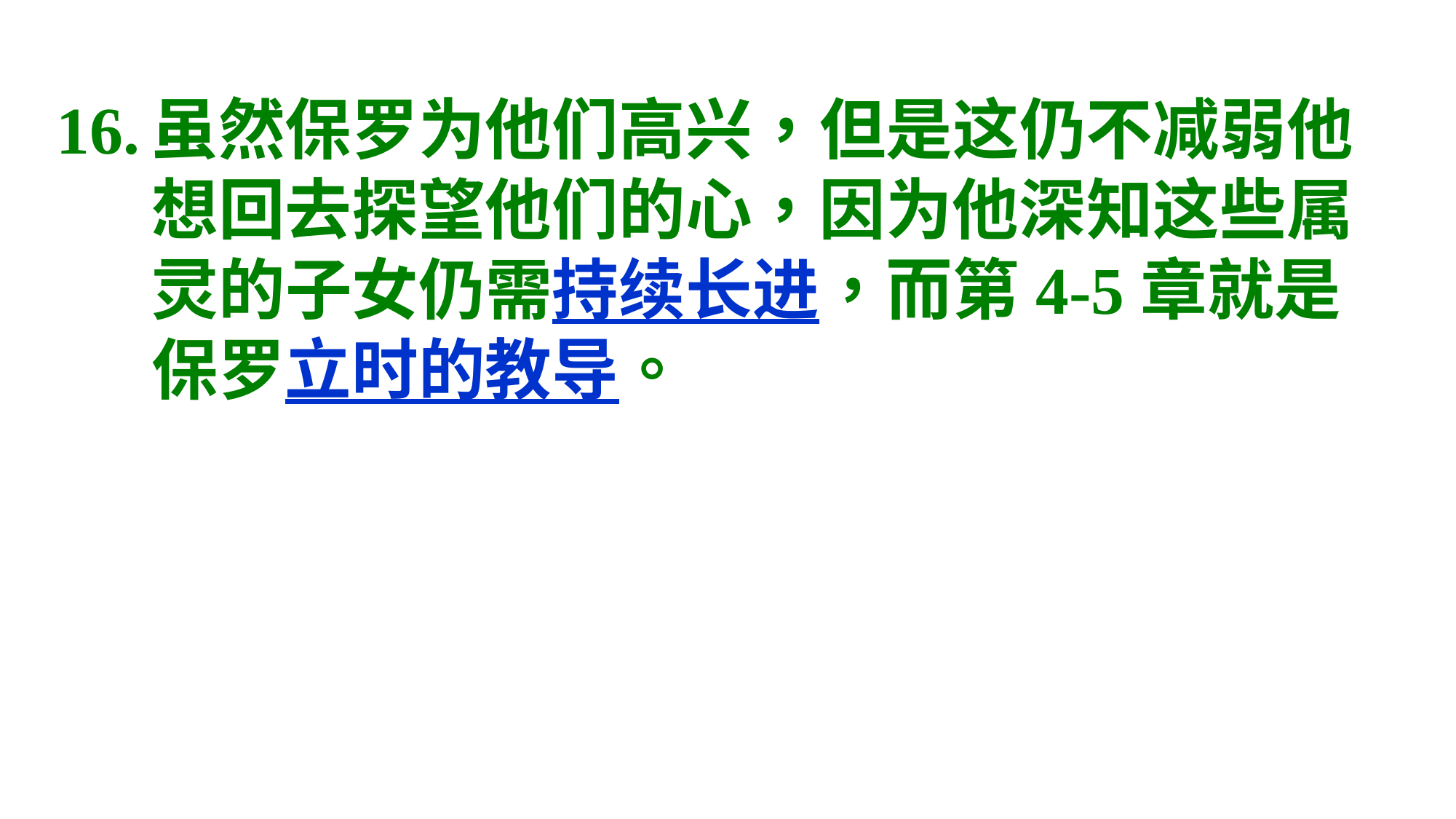

16.	虽然保罗为他们高兴，但是这仍不减弱他想回去探望他们的心，因为他深知这些属灵的子女仍需持续长进，而第4-5章就是保罗立时的教导。